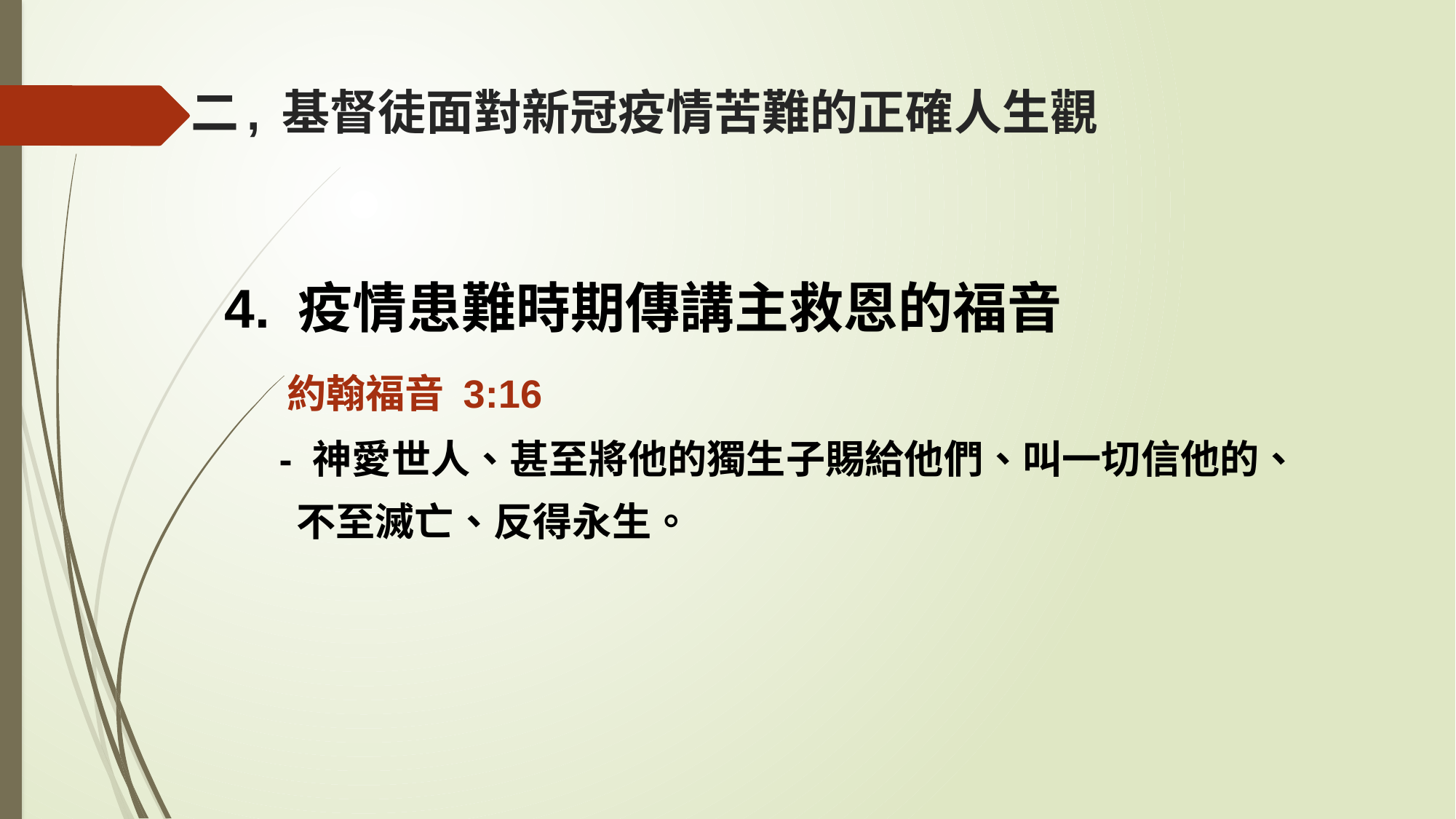

# 二, 基督徒面對新冠疫情苦難的正確人生觀
4. 疫情患難時期傳講主救恩的福音
    約翰福音 3:16
     - 神愛世人、甚至將他的獨生子賜給他們、叫一切信他的、
       不至滅亡、反得永生。